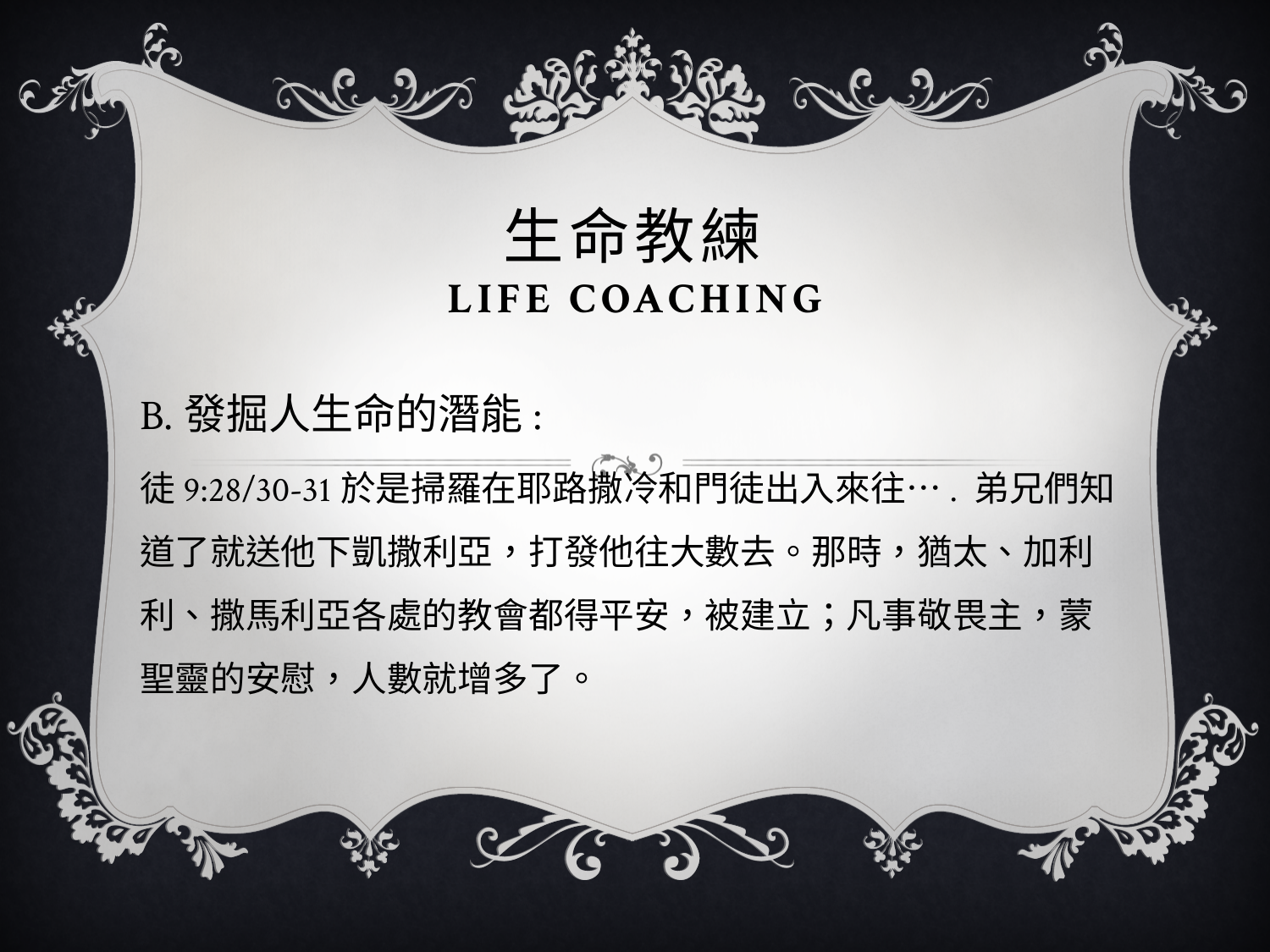

# 生命教練 Life coaching

B.發掘人生命的潛能:
徒9:28/30-31於是掃羅在耶路撒冷和門徒出入來往…. 弟兄們知道了就送他下凱撒利亞，打發他往大數去。那時，猶太、加利利、撒馬利亞各處的教會都得平安，被建立；凡事敬畏主，蒙聖靈的安慰，人數就增多了。